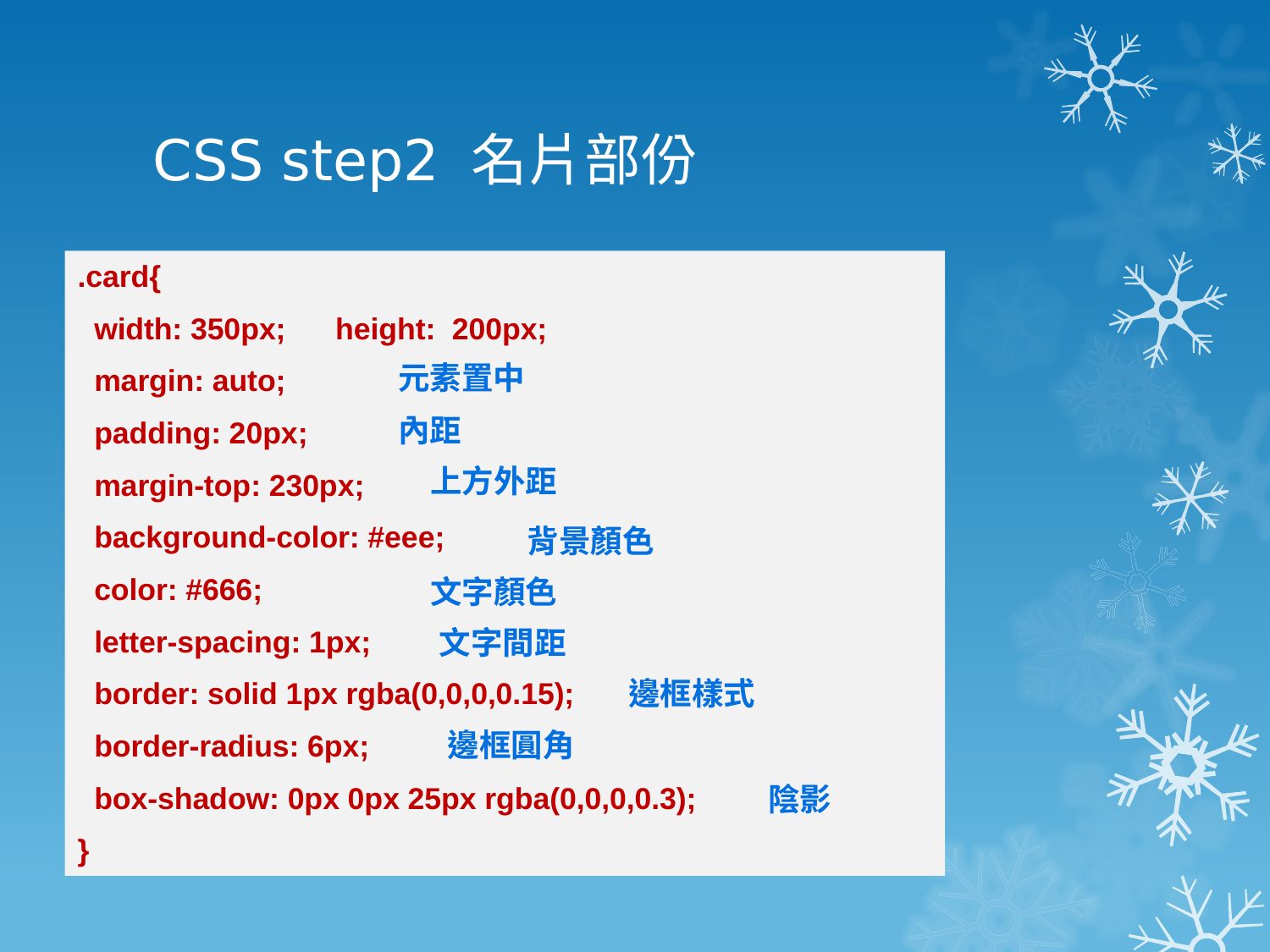

# CSS step2 名片部份
.card{
  width: 350px;      height:  200px;
  margin: auto;
  padding: 20px;
  margin-top: 230px;
  background-color: #eee;
  color: #666;
  letter-spacing: 1px;
  border: solid 1px rgba(0,0,0,0.15);
  border-radius: 6px;
  box-shadow: 0px 0px 25px rgba(0,0,0,0.3);
}
元素置中
內距
上方外距
背景顏色
文字顏色
文字間距
邊框樣式
邊框圓角
陰影